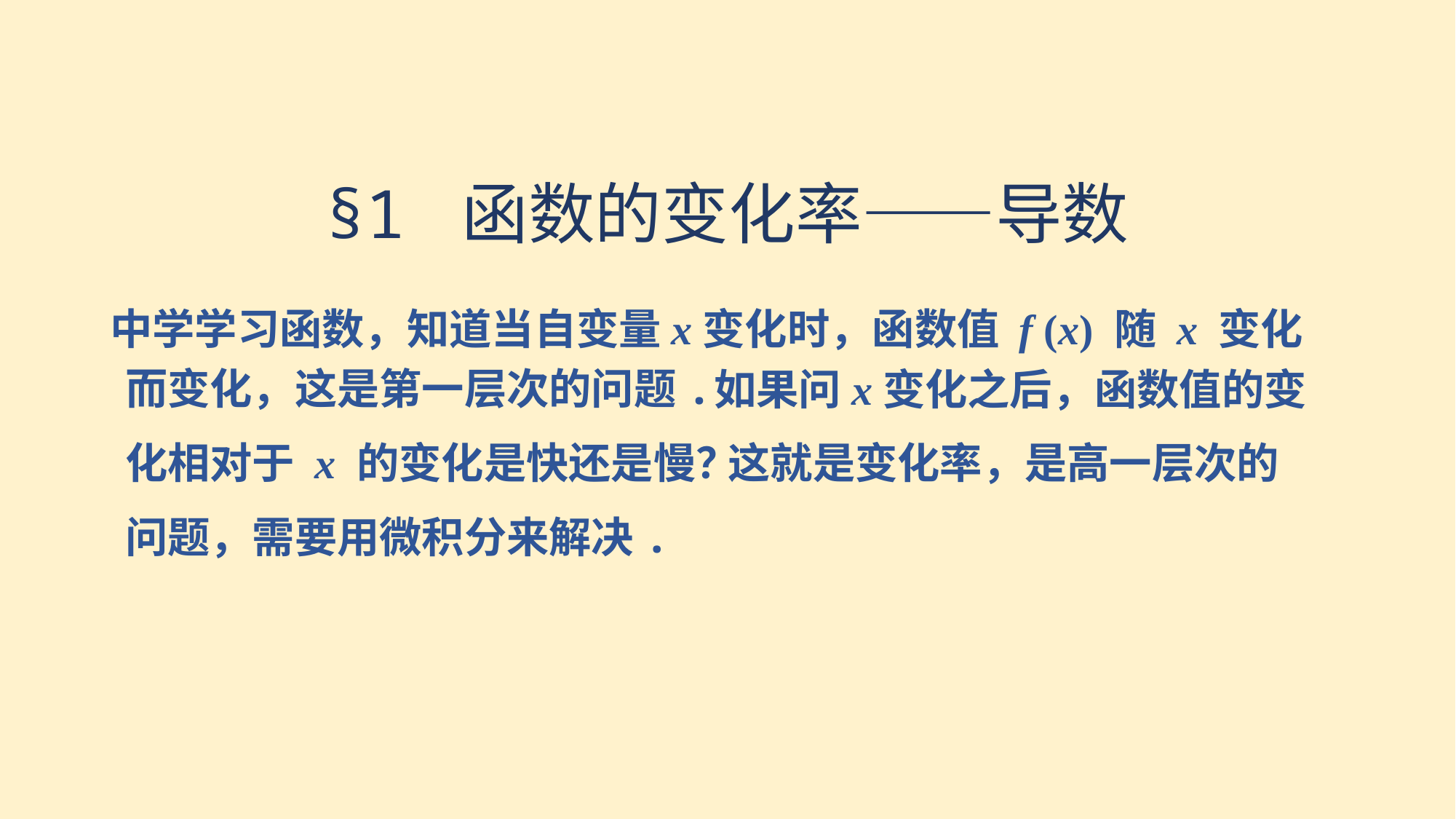

§1 函数的变化率——导数
中学学习函数，知道当自变量x变化时，函数值 f (x) 随 x 变化
而变化，这是第一层次的问题.
如果问x变化之后，函数值的变
化相对于 x 的变化是快还是慢？
这就是变化率，是高一层次的
问题，需要用微积分来解决.